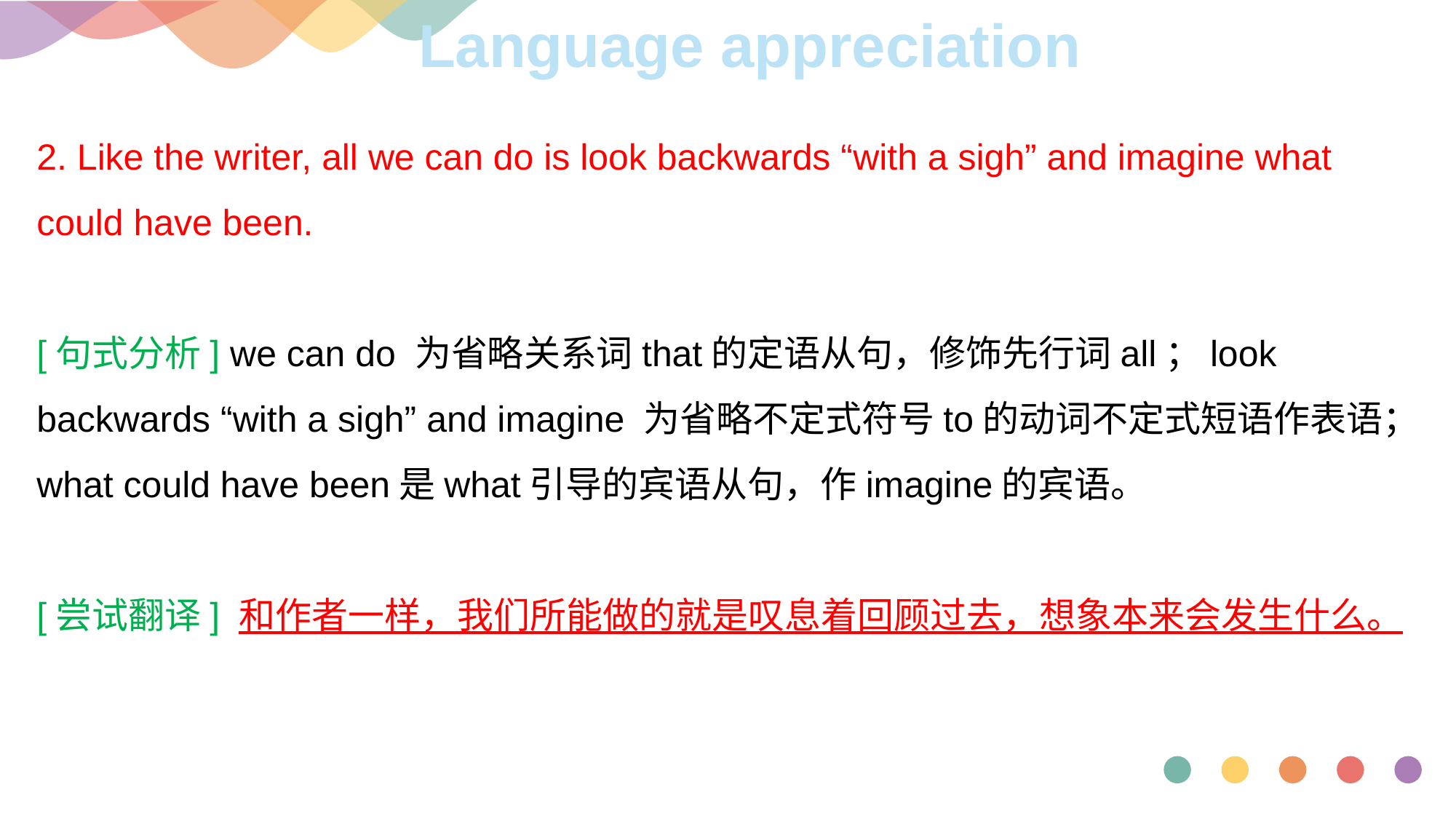

Language appreciation
2. Like the writer, all we can do is look backwards “with a sigh” and imagine what could have been.

[句式分析] we can do 为省略关系词that的定语从句，修饰先行词all；look backwards “with a sigh” and imagine 为省略不定式符号to的动词不定式短语作表语；what could have been是what引导的宾语从句，作imagine的宾语。

[尝试翻译] 和作者一样，我们所能做的就是叹息着回顾过去，想象本来会发生什么。